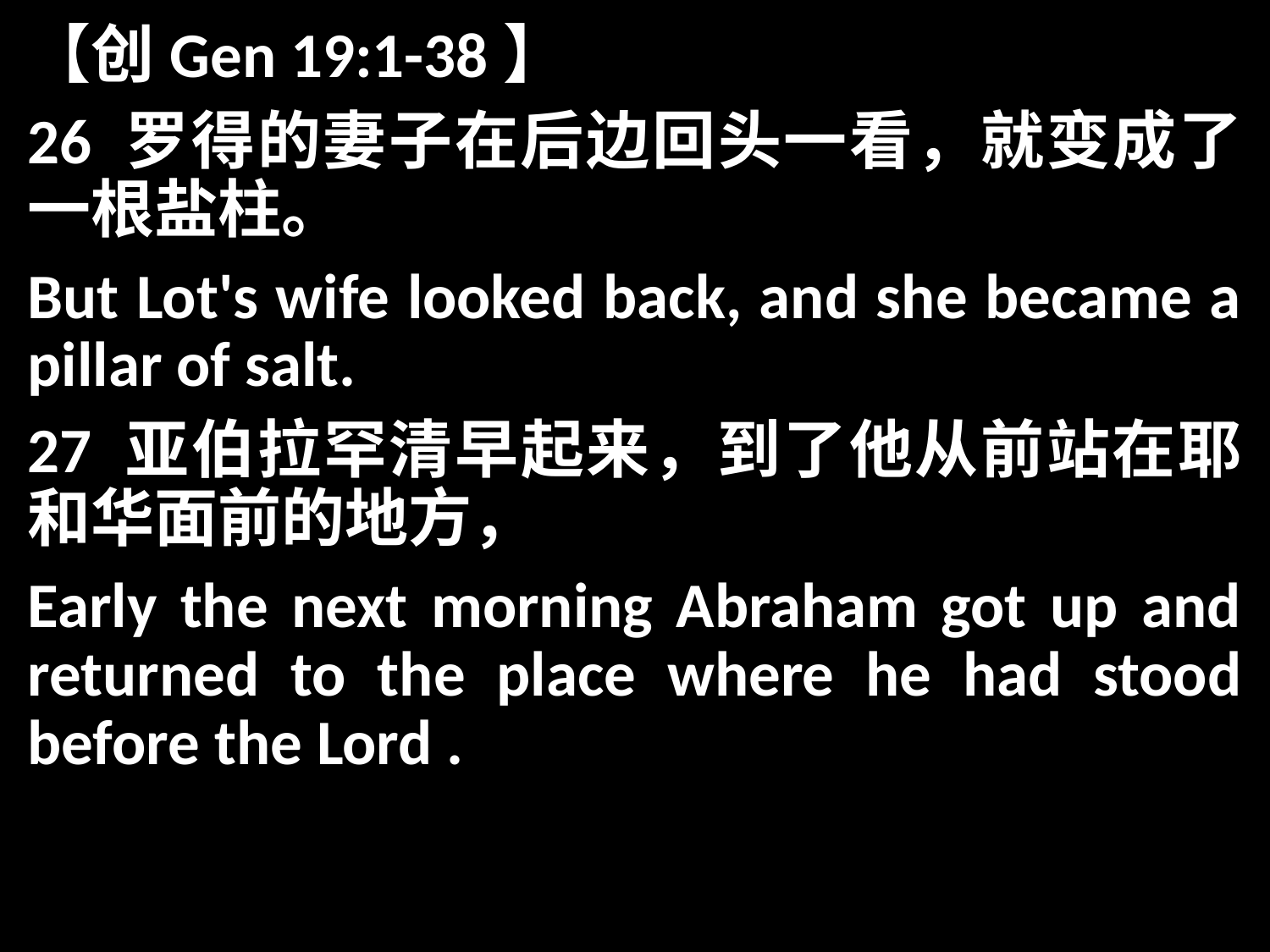

【创Gen 19:1-38】
26 罗得的妻子在后边回头一看，就变成了一根盐柱。
But Lot's wife looked back, and she became a pillar of salt.
27 亚伯拉罕清早起来，到了他从前站在耶和华面前的地方，
Early the next morning Abraham got up and returned to the place where he had stood before the Lord .